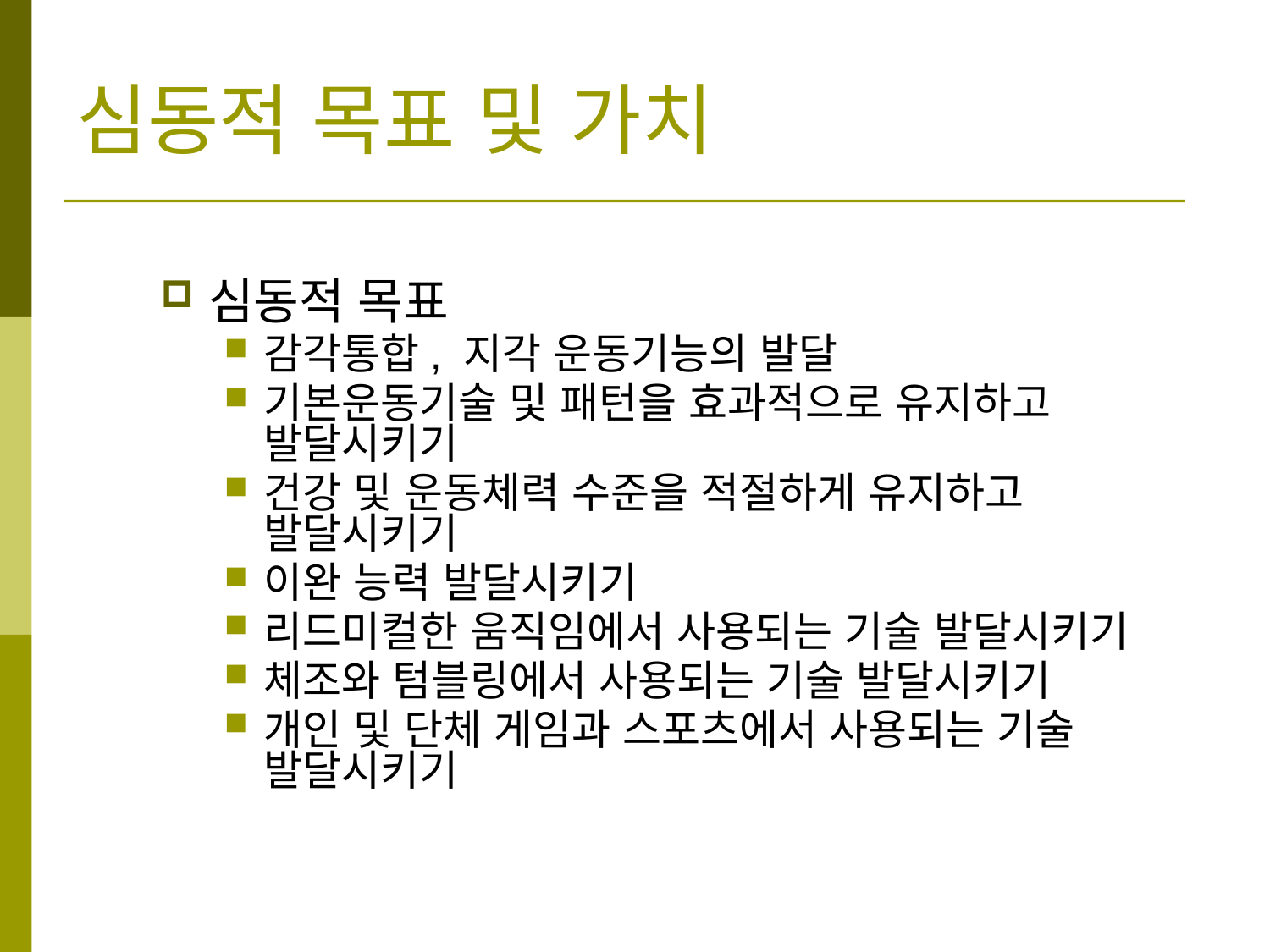

심동적 목표 및 가치
심동적 목표
감각통합, 지각 운동기능의 발달
기본운동기술 및 패턴을 효과적으로 유지하고 발달시키기
건강 및 운동체력 수준을 적절하게 유지하고 발달시키기
이완 능력 발달시키기
리드미컬한 움직임에서 사용되는 기술 발달시키기
체조와 텀블링에서 사용되는 기술 발달시키기
개인 및 단체 게임과 스포츠에서 사용되는 기술 발달시키기